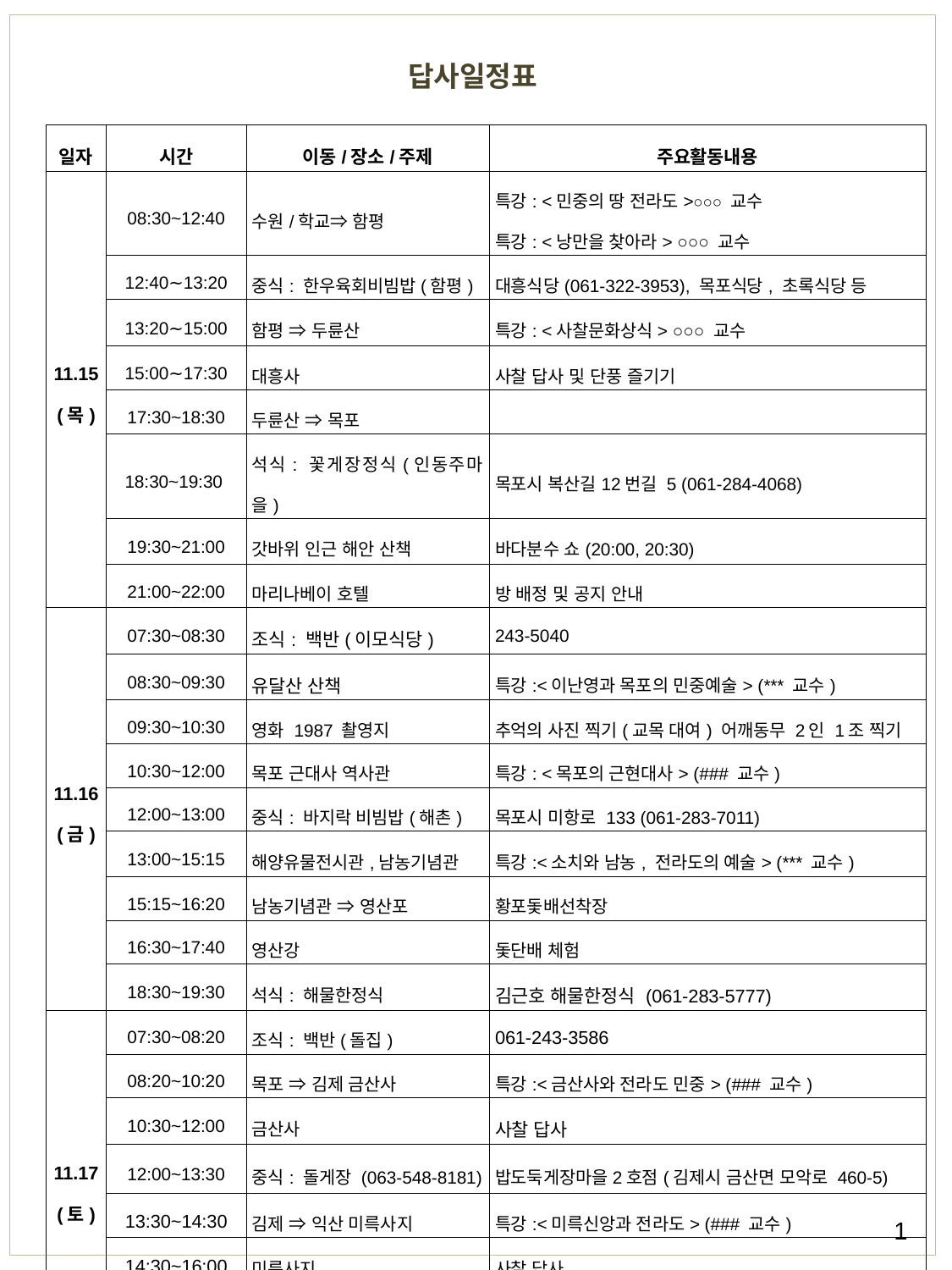

답사일정표
| 일자 | 시간 | 이동/장소/주제 | 주요활동내용 |
| --- | --- | --- | --- |
| 11.15 (목) | 08:30~12:40 | 수원/학교⇒ 함평 | 특강: <민중의 땅 전라도>○○○ 교수 특강: <낭만을 찾아라> ○○○ 교수 |
|  | 12:40∼13:20 | 중식: 한우육회비빔밥(함평) | 대흥식당(061-322-3953), 목포식당, 초록식당 등 |
|  | 13:20∼15:00 | 함평 ⇒ 두륜산 | 특강: <사찰문화상식> ○○○ 교수 |
|  | 15:00∼17:30 | 대흥사 | 사찰 답사 및 단풍 즐기기 |
|  | 17:30~18:30 | 두륜산 ⇒ 목포 |  |
|  | 18:30~19:30 | 석식: 꽃게장정식(인동주마을) | 목포시 복산길12번길 5 (061-284-4068) |
|  | 19:30~21:00 | 갓바위 인근 해안 산책 | 바다분수 쇼(20:00, 20:30) |
|  | 21:00~22:00 | 마리나베이 호텔 | 방 배정 및 공지 안내 |
| 11.16 (금) | 07:30~08:30 | 조식: 백반(이모식당) | 243-5040 |
|  | 08:30~09:30 | 유달산 산책 | 특강:<이난영과 목포의 민중예술> (\*\*\* 교수) |
|  | 09:30~10:30 | 영화 1987 촬영지 | 추억의 사진 찍기(교목 대여) 어깨동무 2인 1조 찍기 |
|  | 10:30~12:00 | 목포 근대사 역사관 | 특강: <목포의 근현대사> (### 교수) |
|  | 12:00~13:00 | 중식: 바지락 비빔밥(해촌) | 목포시 미항로 133 (061-283-7011) |
|  | 13:00~15:15 | 해양유물전시관,남농기념관 | 특강:<소치와 남농, 전라도의 예술> (\*\*\* 교수) |
|  | 15:15~16:20 | 남농기념관 ⇒ 영산포 | 황포돛배선착장 |
|  | 16:30~17:40 | 영산강 | 돛단배 체험 |
|  | 18:30~19:30 | 석식: 해물한정식 | 김근호 해물한정식 (061-283-5777) |
| 11.17 (토) | 07:30~08:20 | 조식: 백반(돌집) | 061-243-3586 |
|  | 08:20~10:20 | 목포 ⇒ 김제 금산사 | 특강:<금산사와 전라도 민중> (### 교수) |
|  | 10:30~12:00 | 금산사 | 사찰 답사 |
|  | 12:00~13:30 | 중식: 돌게장 (063-548-8181) | 밥도둑게장마을2호점(김제시 금산면 모악로 460-5) |
|  | 13:30~14:30 | 김제 ⇒ 익산 미륵사지 | 특강:<미륵신앙과 전라도> (### 교수) |
|  | 14:30~16:00 | 미륵사지 | 사찰 답사 |
|  | 16:00~19:00 | 미륵사지 ⇒ 학교/수원 | 석식: 왕갈비탕(이인휴게소) or 육개장(북오산 세교동) |
1